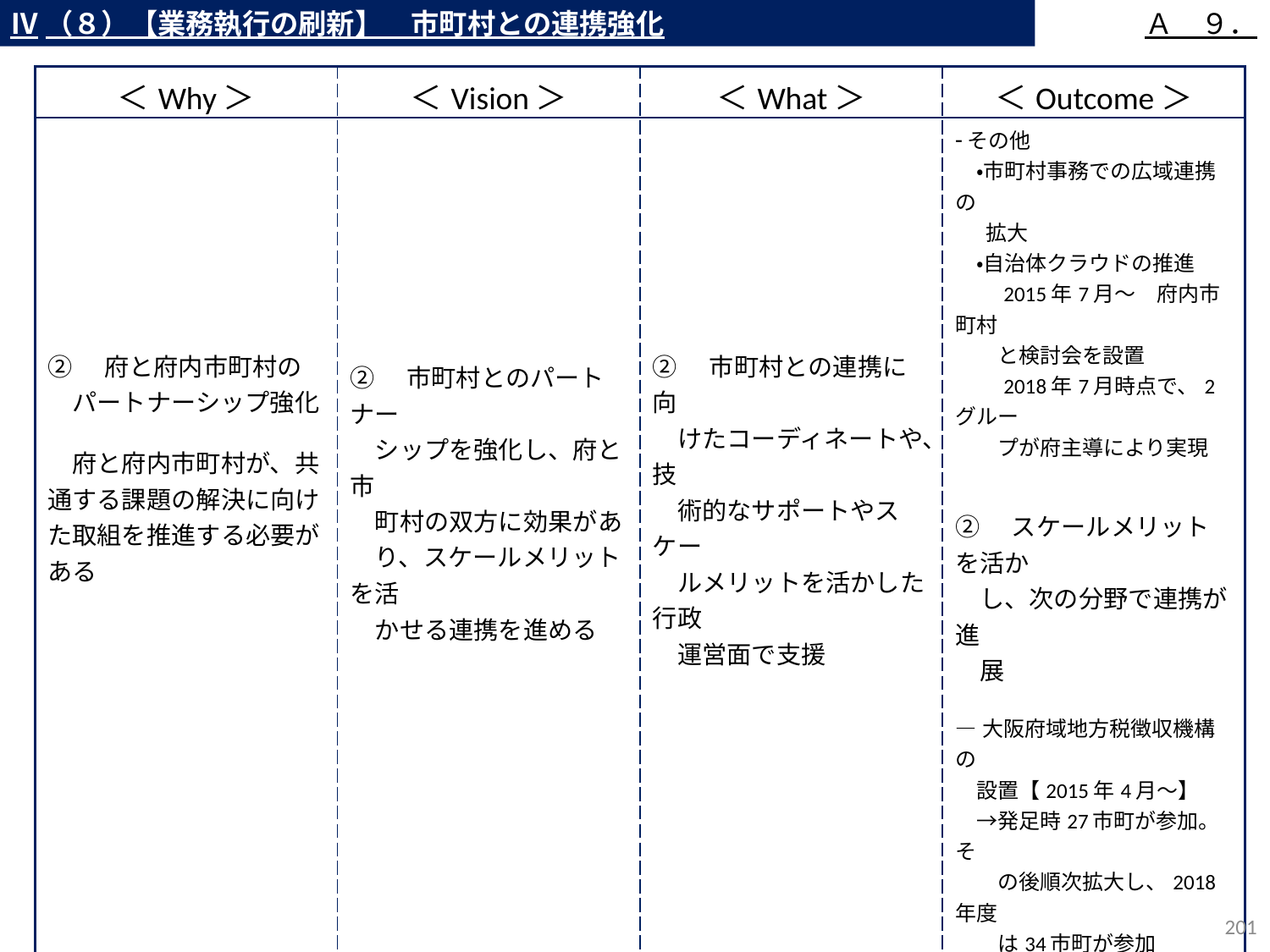

Ⅳ（８）【業務執行の刷新】　市町村との連携強化
Ａ　９．
| ＜Why＞ | ＜Vision＞ | ＜What＞ | ＜Outcome＞ |
| --- | --- | --- | --- |
| ②　府と府内市町村の 　パートナーシップ強化 　府と府内市町村が、共通する課題の解決に向けた取組を推進する必要がある | ②　市町村とのパートナー 　シップを強化し、府と市 　町村の双方に効果があ 　り、スケールメリットを活 　かせる連携を進める | ②　市町村との連携に向 　けたコーディネートや、技 　術的なサポートやスケー 　ルメリットを活かした行政 　運営面で支援 | -その他 　・市町村事務での広域連携の 　 拡大 　・自治体クラウドの推進 　　2015年7月～　府内市町村 　　と検討会を設置 　　2018年7月時点で、2グルー 　　プが府主導により実現 ②　スケールメリットを活か 　し、次の分野で連携が進 　展 ―大阪府域地方税徴収機構の 　設置【2015年4月～】 　→発足時27市町が参加。そ 　　の後順次拡大し、2018年度　 　　は34市町が参加 　→2017年度までの3年間で、 　　累計93.5億円の滞納債権 　　を引受け ―「地域維持管理連携プラット フォーム」の設置【2014年11 　 月～】 　→延べ27市町村の橋梁点検 　 　業務の一括発注など実施 |
201